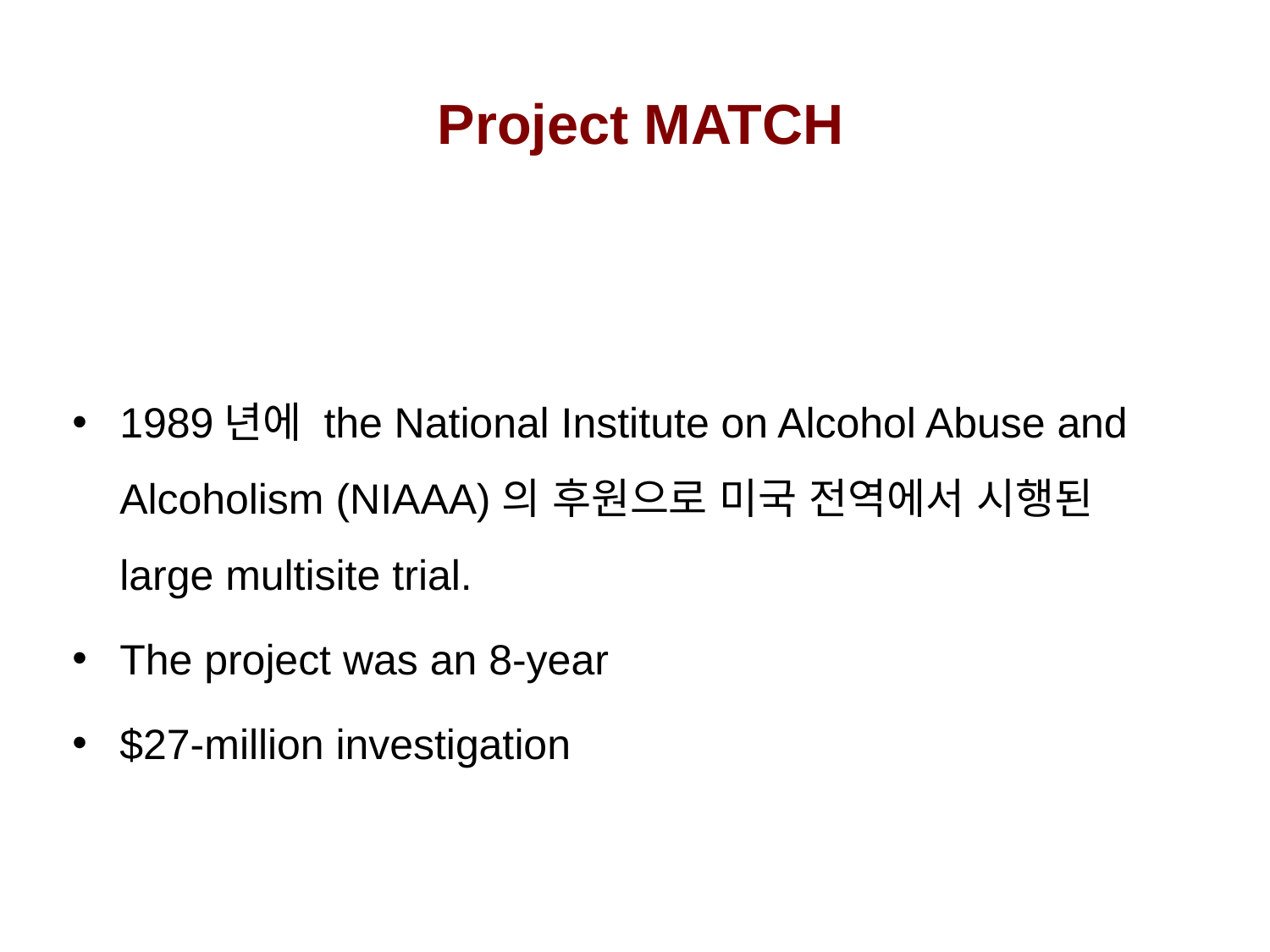

Project MATCH
1989년에 the National Institute on Alcohol Abuse and Alcoholism (NIAAA)의 후원으로 미국 전역에서 시행된 large multisite trial.
The project was an 8-year
$27-million investigation